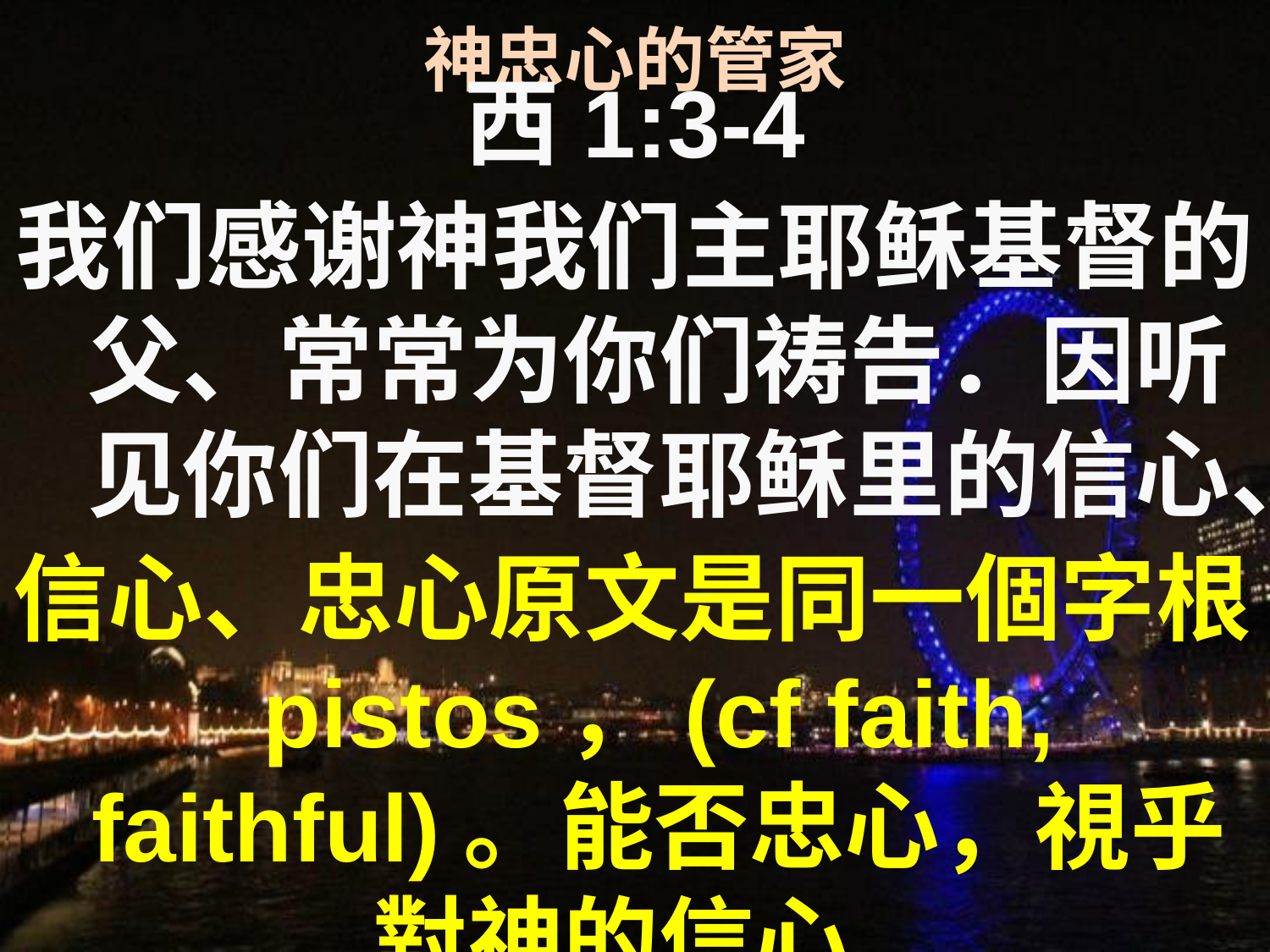

神忠心的管家
西1:3-4
我们感谢神我们主耶稣基督的父、常常为你们祷告．因听见你们在基督耶稣里的信心、
信心、忠心原文是同一個字根pistos，(cf faith, faithful)。能否忠心，視乎對神的信心。